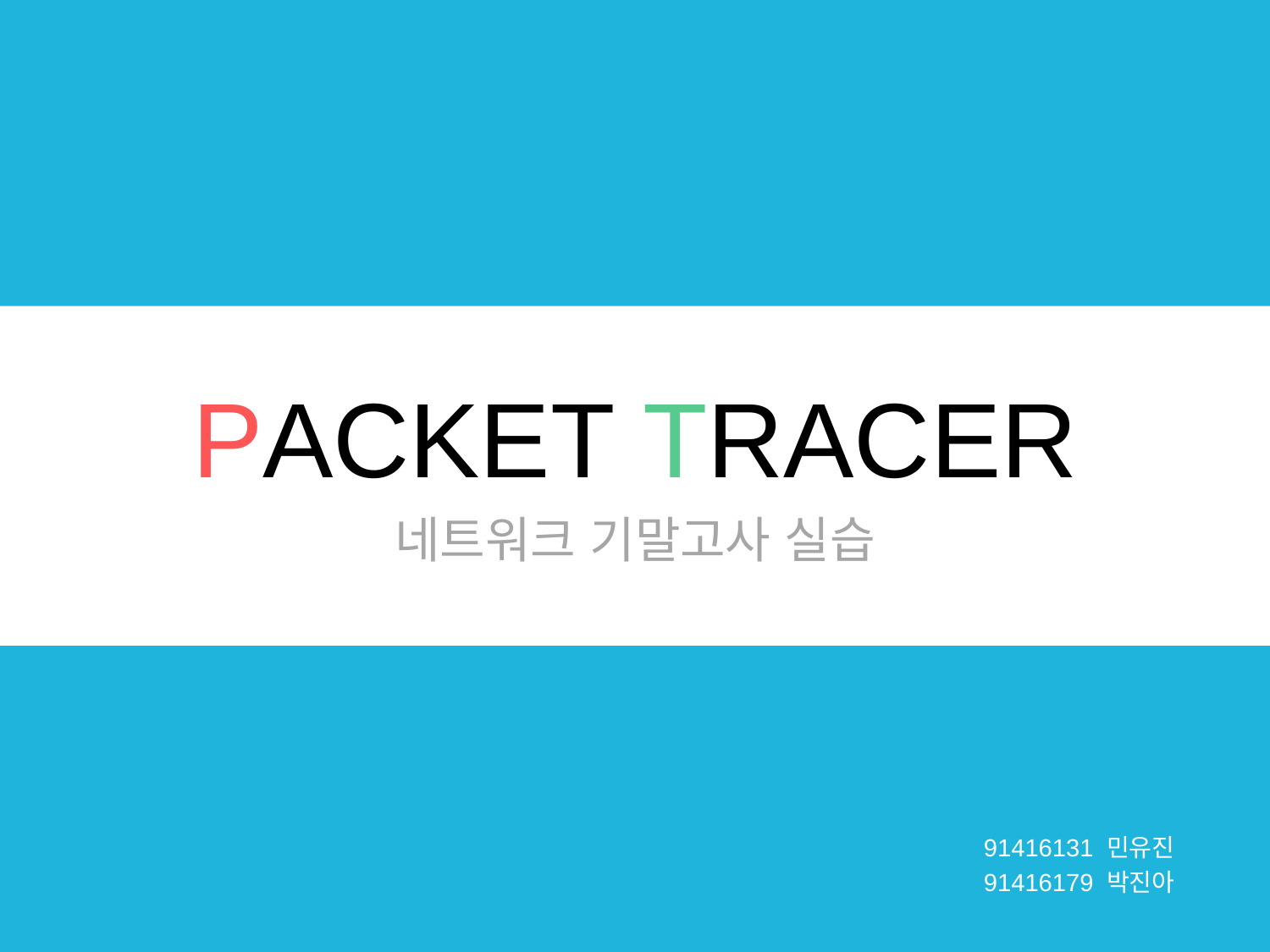

# PACKET TRACER
네트워크 기말고사 실습

91416131 민유진
91416179 박진아